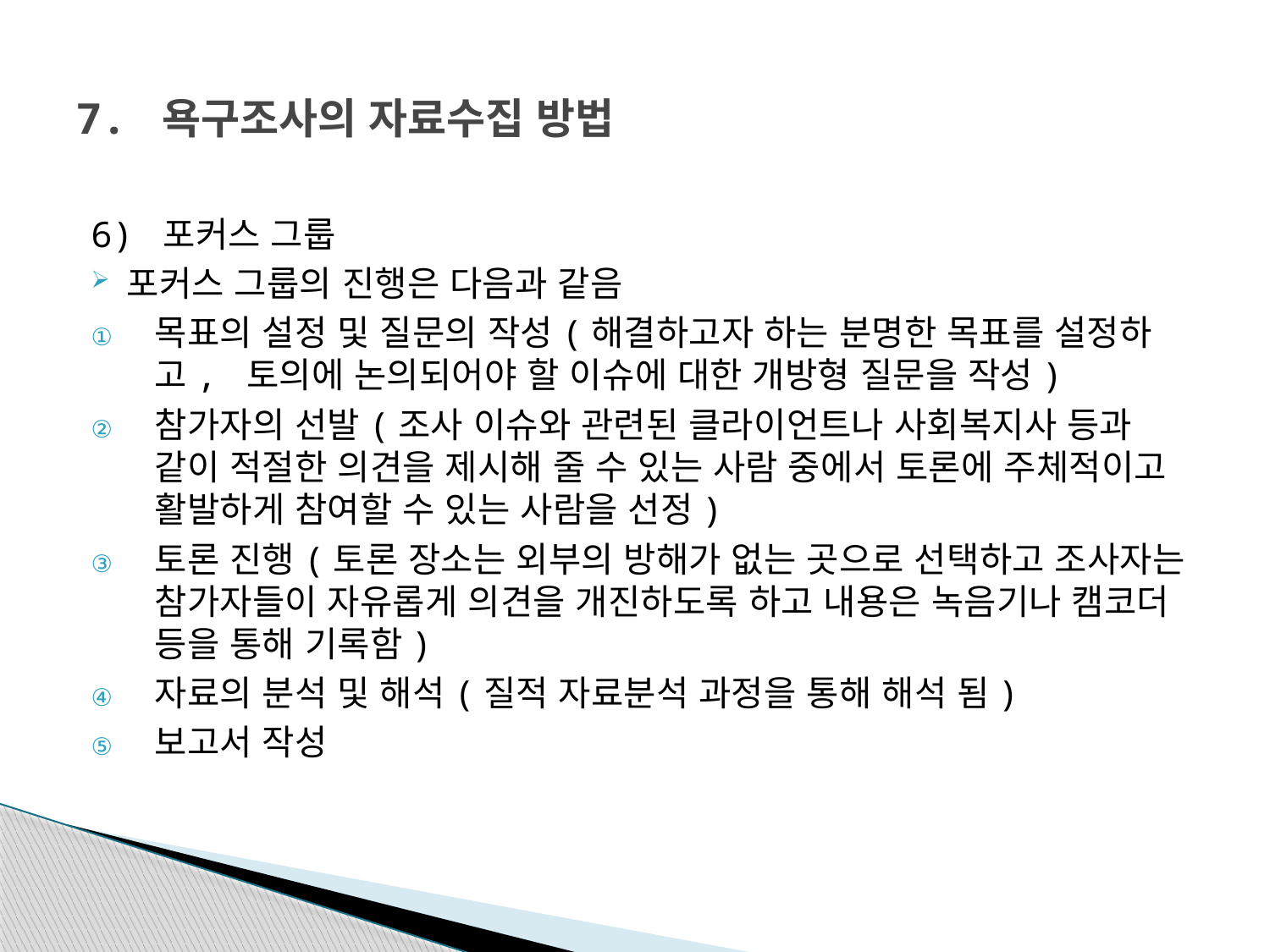

# 7. 욕구조사의 자료수집 방법
6) 포커스 그룹
포커스 그룹의 진행은 다음과 같음
목표의 설정 및 질문의 작성(해결하고자 하는 분명한 목표를 설정하고, 토의에 논의되어야 할 이슈에 대한 개방형 질문을 작성)
참가자의 선발(조사 이슈와 관련된 클라이언트나 사회복지사 등과 같이 적절한 의견을 제시해 줄 수 있는 사람 중에서 토론에 주체적이고 활발하게 참여할 수 있는 사람을 선정)
토론 진행(토론 장소는 외부의 방해가 없는 곳으로 선택하고 조사자는 참가자들이 자유롭게 의견을 개진하도록 하고 내용은 녹음기나 캠코더 등을 통해 기록함)
자료의 분석 및 해석(질적 자료분석 과정을 통해 해석 됨)
보고서 작성